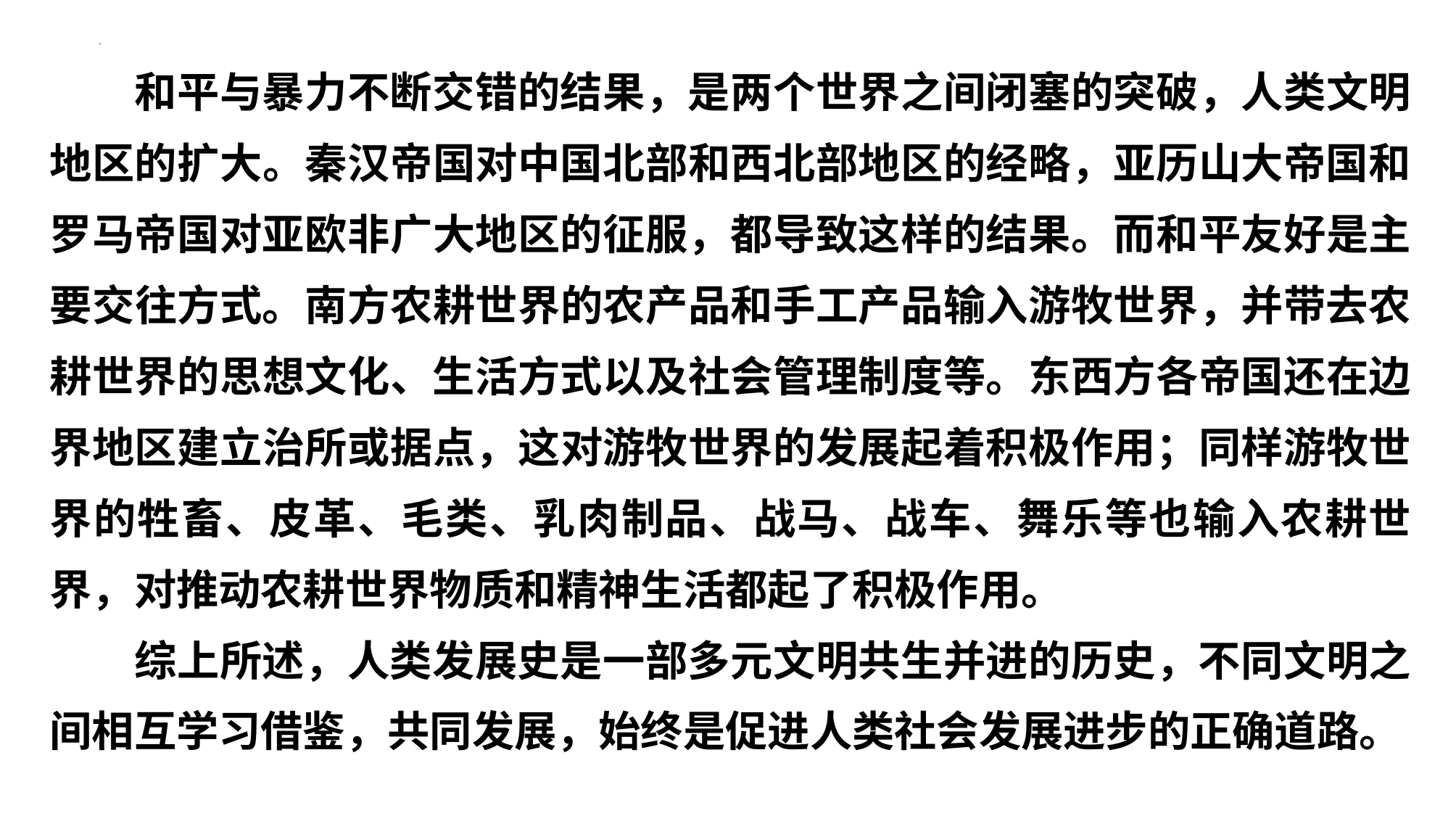

和平与暴力不断交错的结果，是两个世界之间闭塞的突破，人类文明地区的扩大。秦汉帝国对中国北部和西北部地区的经略，亚历山大帝国和罗马帝国对亚欧非广大地区的征服，都导致这样的结果。而和平友好是主要交往方式。南方农耕世界的农产品和手工产品输入游牧世界，并带去农耕世界的思想文化、生活方式以及社会管理制度等。东西方各帝国还在边界地区建立治所或据点，这对游牧世界的发展起着积极作用；同样游牧世界的牲畜、皮革、毛类、乳肉制品、战马、战车、舞乐等也输入农耕世界，对推动农耕世界物质和精神生活都起了积极作用。
综上所述，人类发展史是一部多元文明共生并进的历史，不同文明之间相互学习借鉴，共同发展，始终是促进人类社会发展进步的正确道路。